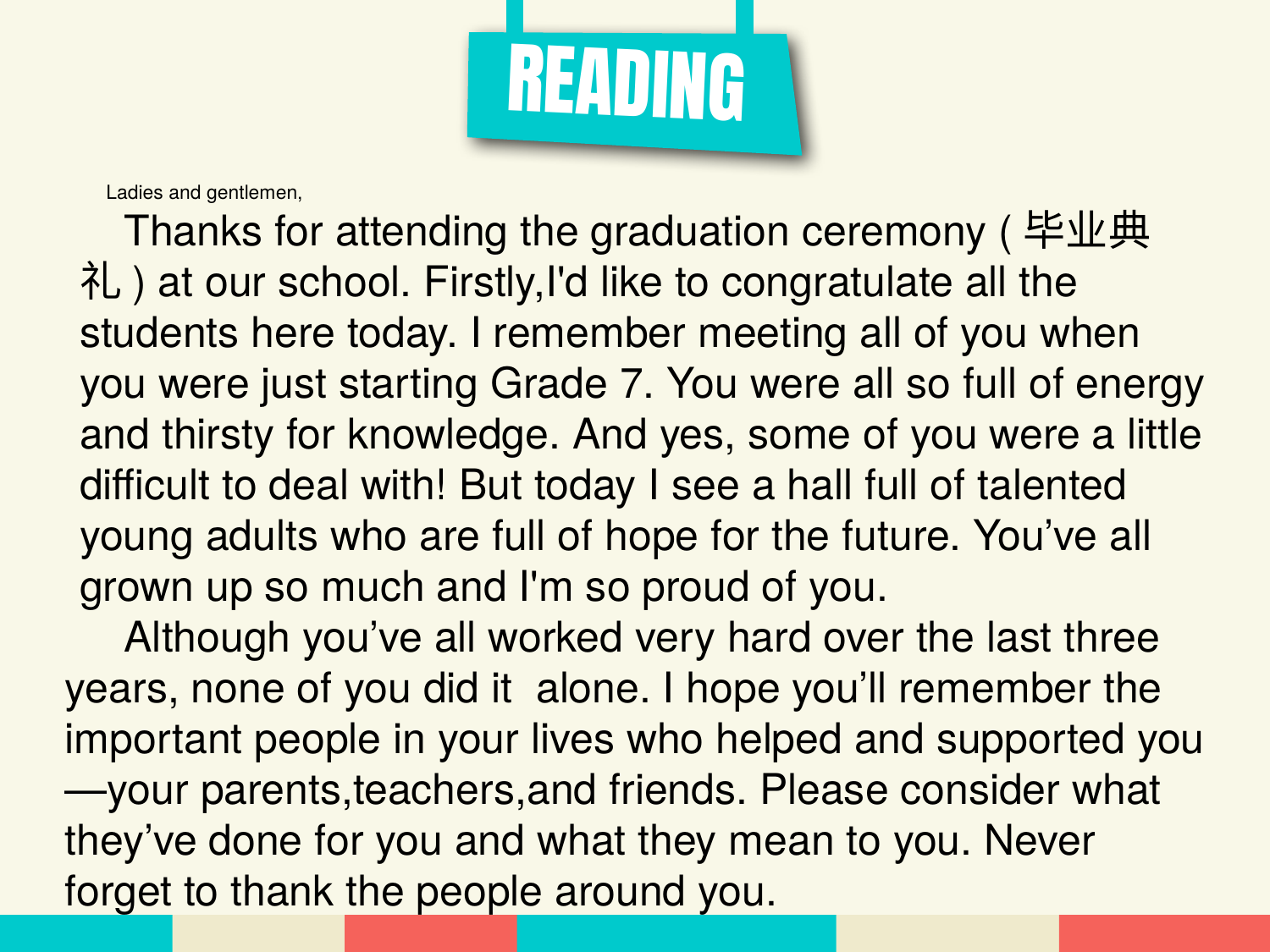

READING

       Ladies and gentlemen,
     Thanks for attending the graduation ceremony (毕业典礼) at our school. Firstly,I'd like to congratulate all the students here today. I remember meeting all of you when you were just starting Grade 7. You were all so full of energy and thirsty for knowledge. And yes, some of you were a little difficult to deal with! But today I see a hall full of talented young adults who are full of hope for the future. You’ve all grown up so much and I'm so proud of you.
     Although you’ve all worked very hard over the last three years, none of you did it  alone. I hope you’ll remember the important people in your lives who helped and supported you—your parents,teachers,and friends. Please consider what they’ve done for you and what they mean to you. Never forget to thank the people around you.